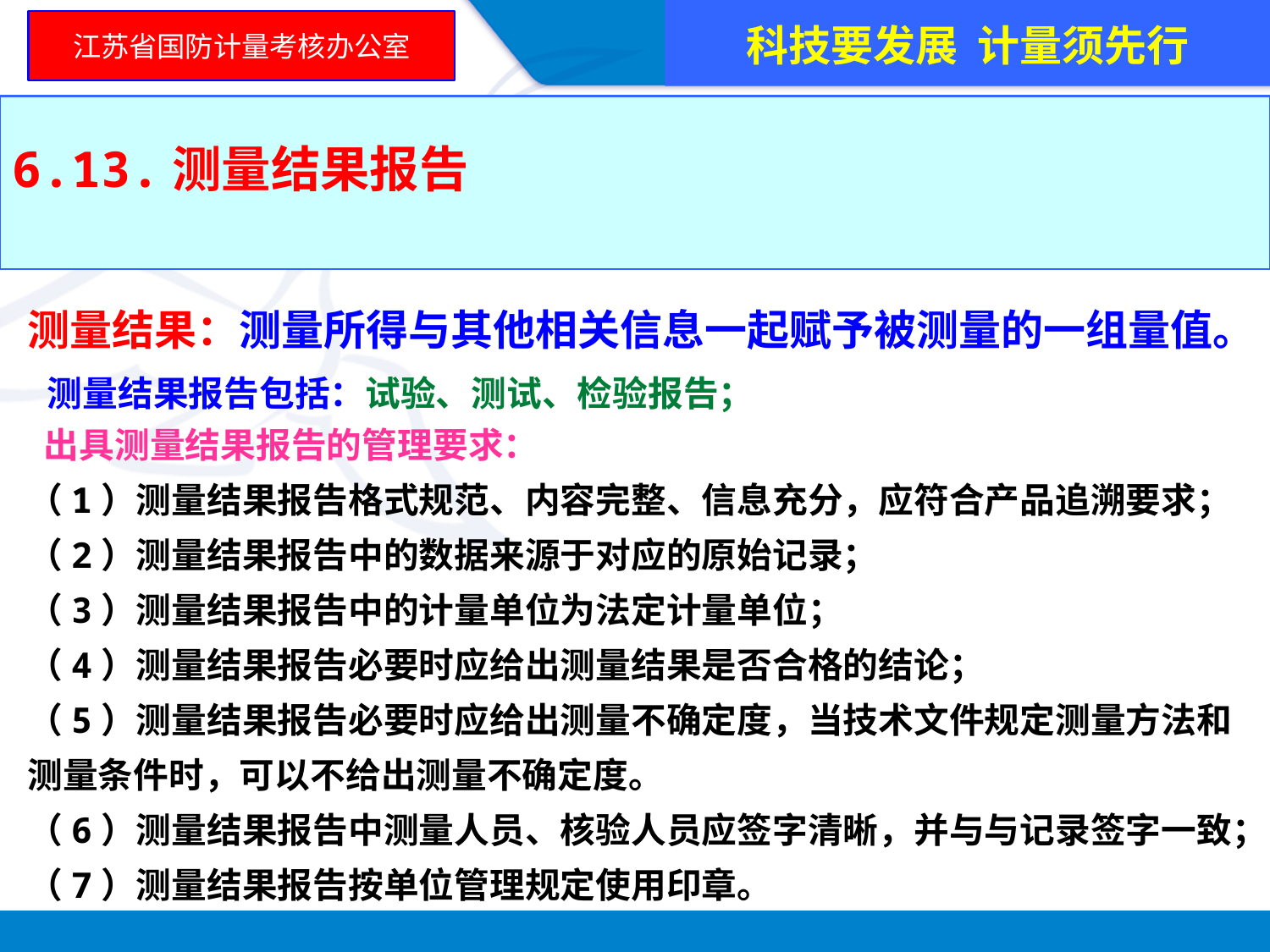

科技要发展  计量须先行
江苏省国防计量考核办公室
6.13.测量结果报告

测量结果：测量所得与其他相关信息一起赋予被测量的一组量值。
 测量结果报告包括：试验、测试、检验报告；
 出具测量结果报告的管理要求：
（1）测量结果报告格式规范、内容完整、信息充分，应符合产品追溯要求；
（2）测量结果报告中的数据来源于对应的原始记录；
（3）测量结果报告中的计量单位为法定计量单位；
（4）测量结果报告必要时应给出测量结果是否合格的结论；
（5）测量结果报告必要时应给出测量不确定度，当技术文件规定测量方法和测量条件时，可以不给出测量不确定度。
（6）测量结果报告中测量人员、核验人员应签字清晰，并与与记录签字一致；
（7）测量结果报告按单位管理规定使用印章。